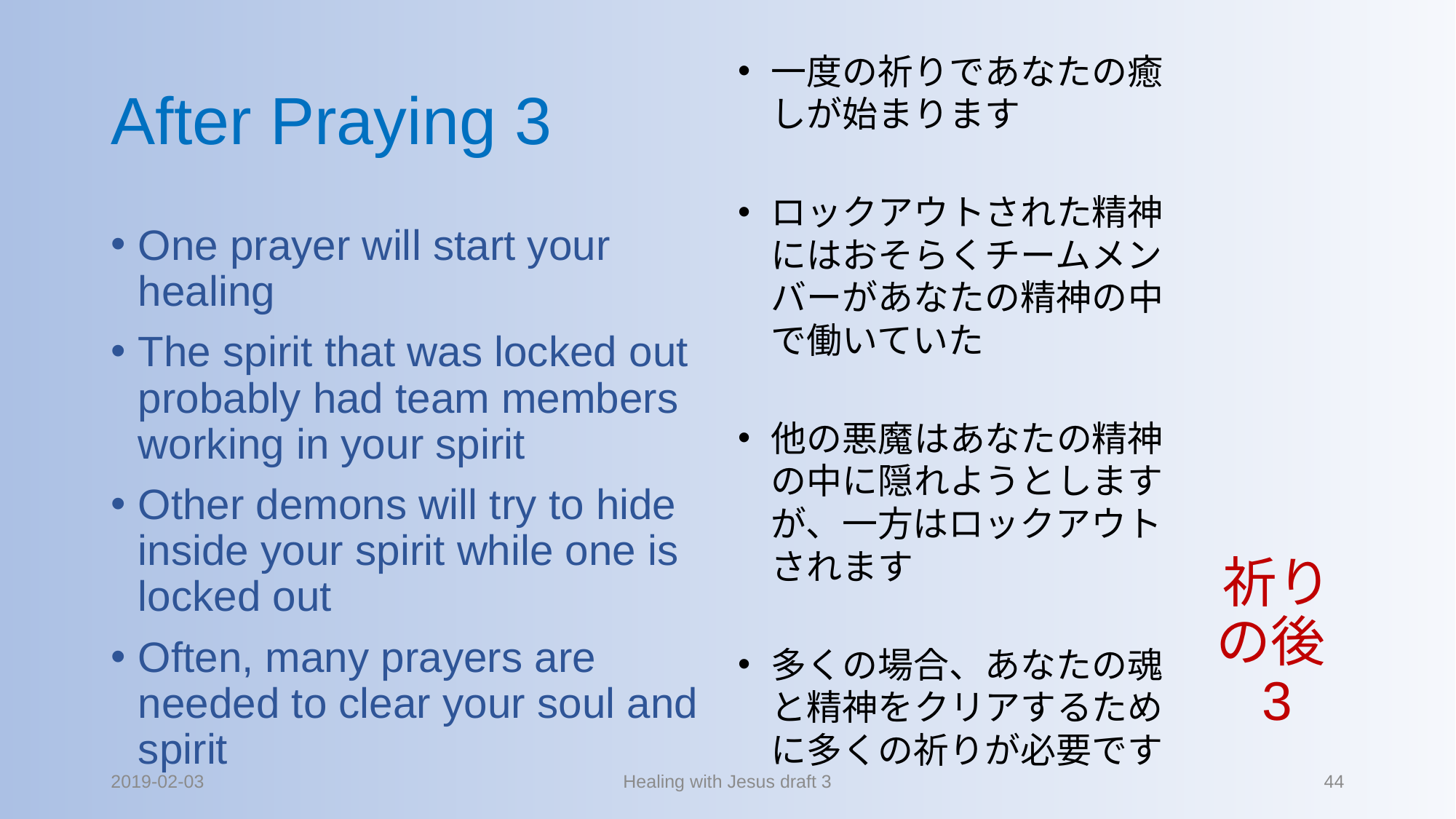

一度の祈りであなたの癒しが始まります
ロックアウトされた精神にはおそらくチームメンバーがあなたの精神の中で働いていた
他の悪魔はあなたの精神の中に隠れようとしますが、一方はロックアウトされます
多くの場合、あなたの魂と精神をクリアするために多くの祈りが必要です
# After Praying 3
祈りの後3
One prayer will start your healing
The spirit that was locked out probably had team members working in your spirit
Other demons will try to hide  inside your spirit while one is locked out
Often, many prayers are needed to clear your soul and spirit
2019-02-03
Healing with Jesus draft 3
44